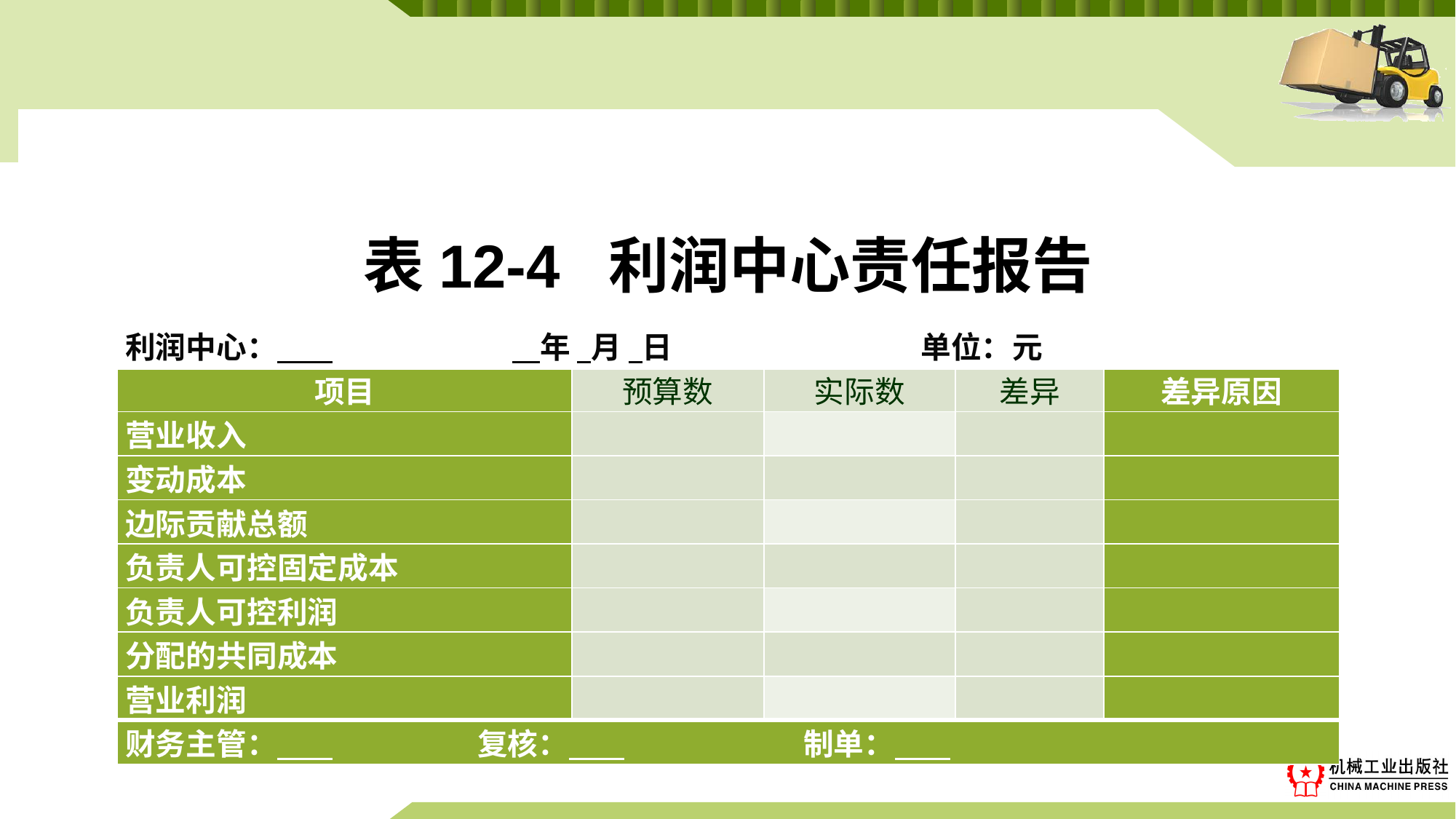

# 表12-4  利润中心责任报告
| 利润中心： 年 月 日 单位：元 |  |  |  |  |
| --- | --- | --- | --- | --- |
| 项目 | 预算数 | 实际数 | 差异 | 差异原因 |
| 营业收入 |  |  |  |  |
| 变动成本 |  |  |  |  |
| 边际贡献总额 |  |  |  |  |
| 负责人可控固定成本 |  |  |  |  |
| 负责人可控利润 |  |  |  |  |
| 分配的共同成本 |  |  |  |  |
| 营业利润 |  |  |  |  |
| 财务主管： 复核： 制单： |  |  |  |  |